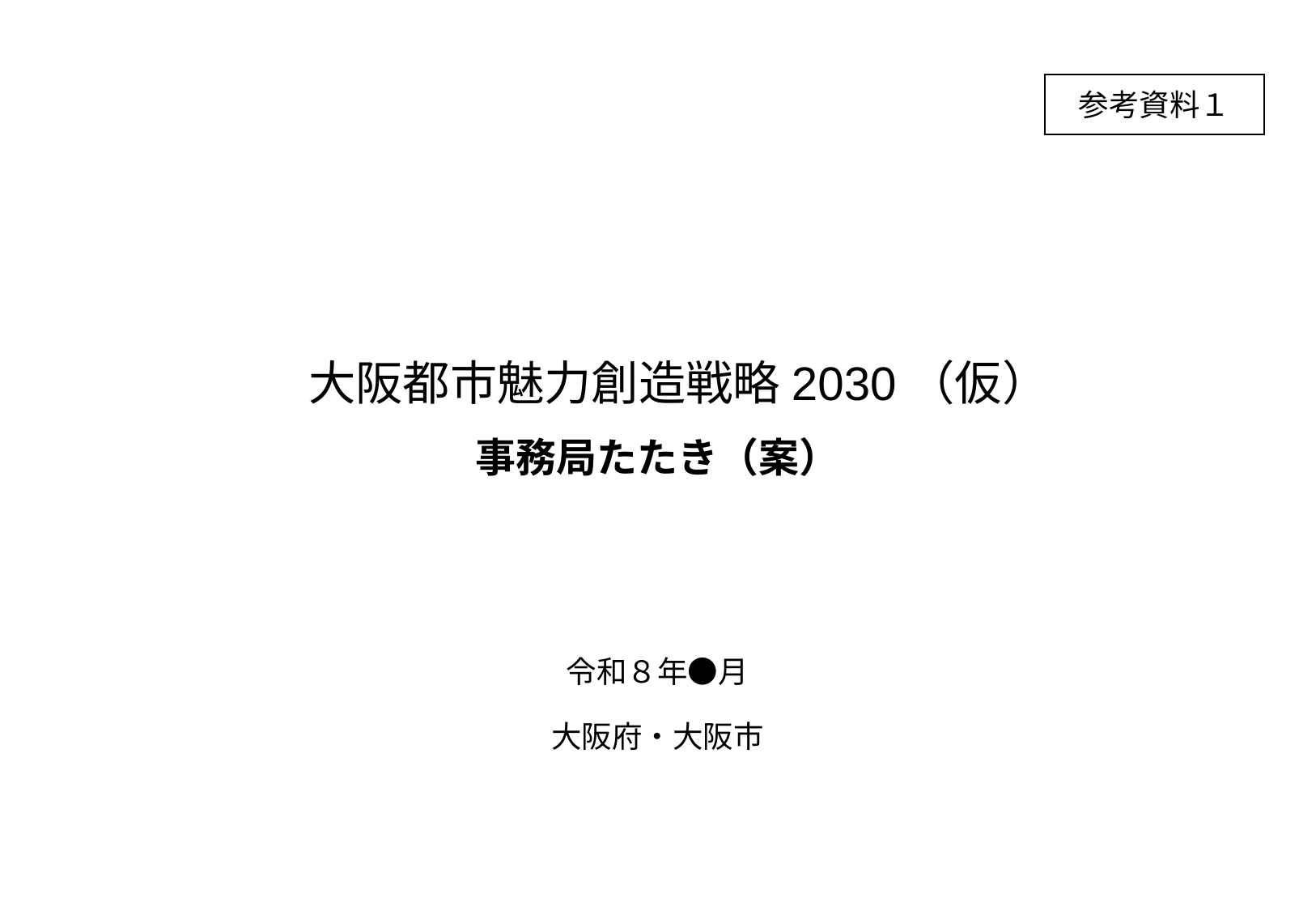

参考資料１
# 大阪都市魅力創造戦略2030（仮）
事務局たたき（案）
令和８年●月

大阪府・大阪市